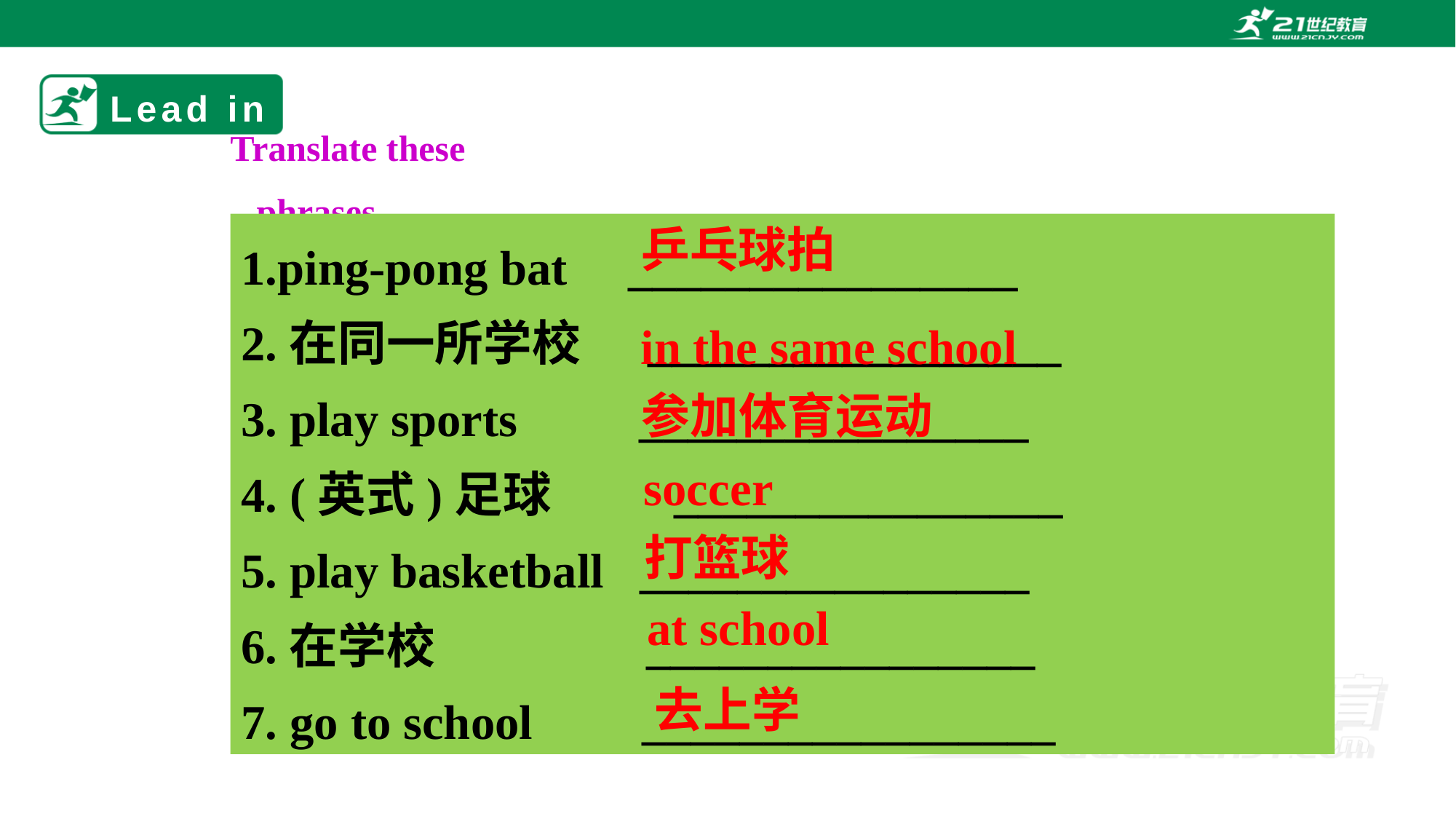

# Lead in
Translate these phrases.
1.ping-pong bat     ________________
2.在同一所学校     _________________
3. play sports          ________________
4. (英式)足球          ________________
5. play basketball   ________________
6.在学校                  ________________
7. go to school         _________________
乒乓球拍
in the same school
参加体育运动
soccer
打篮球
at school
去上学